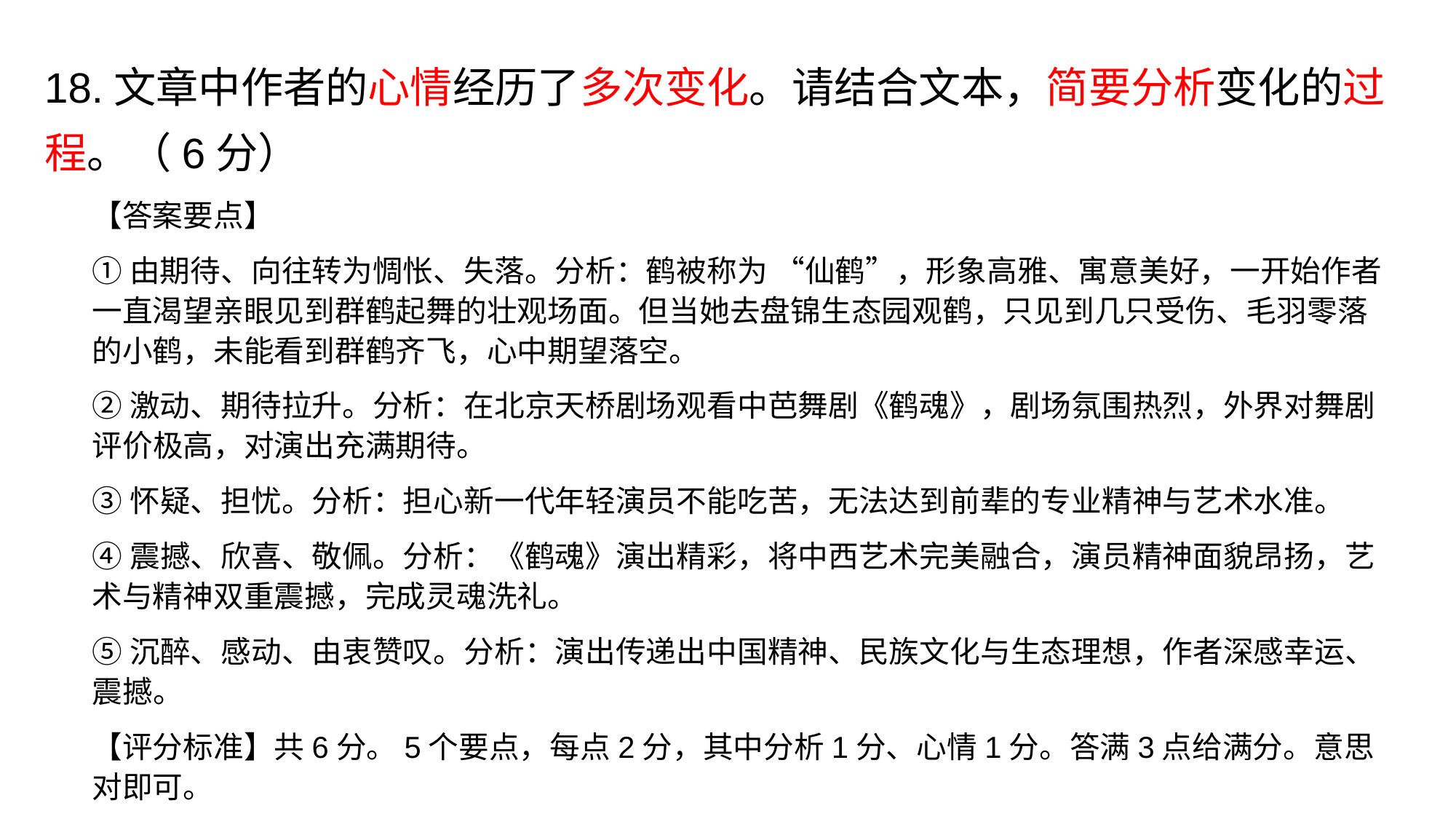

# 18.文章中作者的心情经历了多次变化。请结合文本，简要分析变化的过程。（6分）
【答案要点】
①由期待、向往转为惆怅、失落。分析：鹤被称为 “仙鹤”，形象高雅、寓意美好，一开始作者一直渴望亲眼见到群鹤起舞的壮观场面。但当她去盘锦生态园观鹤，只见到几只受伤、毛羽零落的小鹤，未能看到群鹤齐飞，心中期望落空。
②激动、期待拉升。分析：在北京天桥剧场观看中芭舞剧《鹤魂》，剧场氛围热烈，外界对舞剧评价极高，对演出充满期待。
③怀疑、担忧。分析：担心新一代年轻演员不能吃苦，无法达到前辈的专业精神与艺术水准。
④震撼、欣喜、敬佩。分析：《鹤魂》演出精彩，将中西艺术完美融合，演员精神面貌昂扬，艺术与精神双重震撼，完成灵魂洗礼。
⑤沉醉、感动、由衷赞叹。分析：演出传递出中国精神、民族文化与生态理想，作者深感幸运、震撼。
【评分标准】共6分。5个要点，每点2分，其中分析1分、心情1分。答满3点给满分。意思对即可。